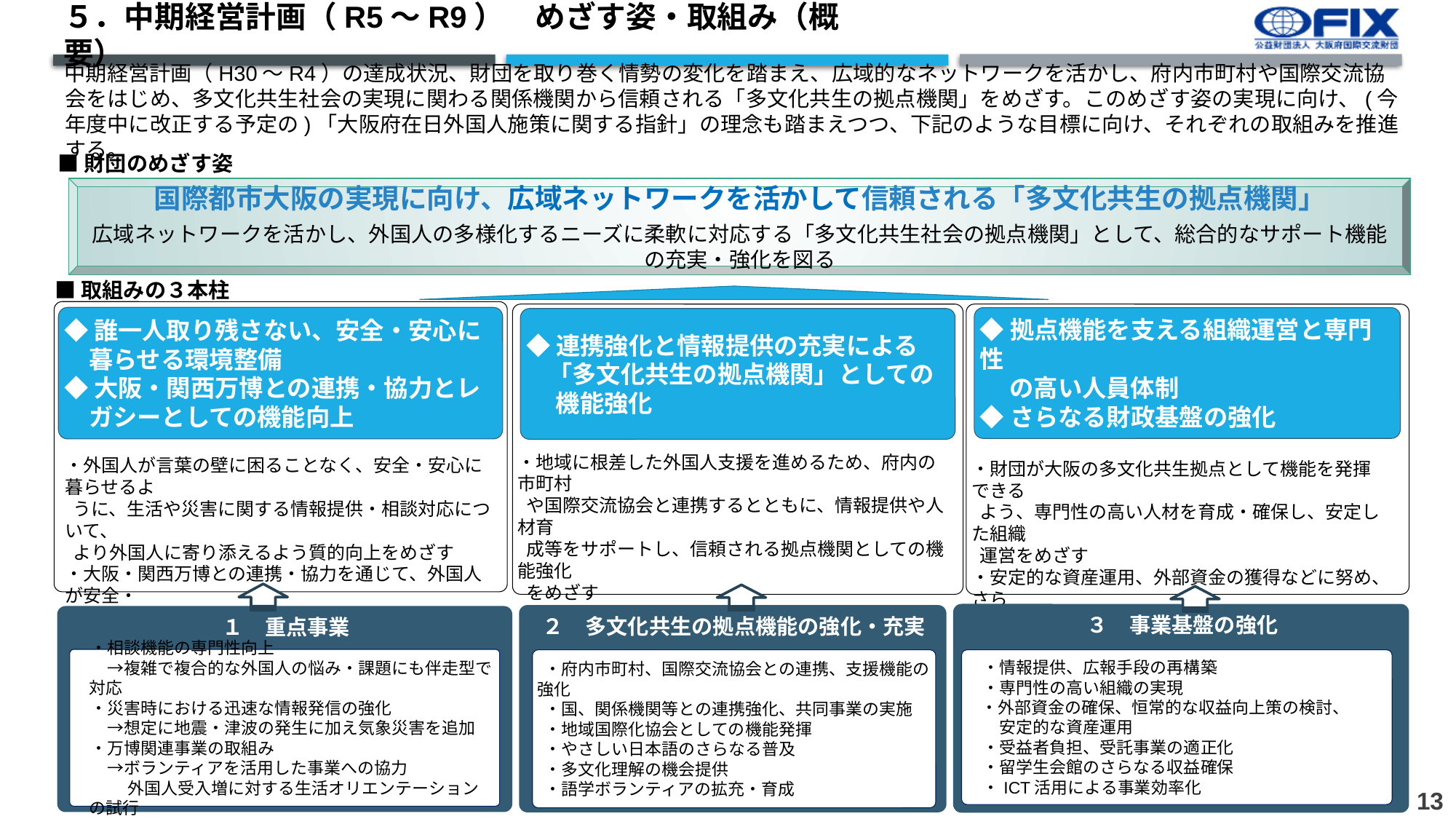

５．中期経営計画（R5～R9）　めざす姿・取組み（概要）
中期経営計画（H30～R4）の達成状況、財団を取り巻く情勢の変化を踏まえ、広域的なネットワークを活かし、府内市町村や国際交流協会をはじめ、多文化共生社会の実現に関わる関係機関から信頼される「多文化共生の拠点機関」をめざす。このめざす姿の実現に向け、(今年度中に改正する予定の)「大阪府在日外国人施策に関する指針」の理念も踏まえつつ、下記のような目標に向け、それぞれの取組みを推進する。
■財団のめざす姿
国際都市大阪の実現に向け、広域ネットワークを活かして信頼される「多文化共生の拠点機関」
広域ネットワークを活かし、外国人の多様化するニーズに柔軟に対応する「多文化共生社会の拠点機関」として、総合的なサポート機能の充実・強化を図る
■取組みの３本柱

◆誰一人取り残さない、安全・安心に暮らせる環境整備
◆大阪・関西万博との連携・協力とレガシーとしての機能向上
◆拠点機能を支える組織運営と専門性
　 の高い人員体制
◆さらなる財政基盤の強化
◆連携強化と情報提供の充実による
   「多文化共生の拠点機関」としての
　 機能強化
・地域に根差した外国人支援を進めるため、府内の市町村
 や国際交流協会と連携するとともに、情報提供や人材育
 成等をサポートし、信頼される拠点機関としての機能強化
 をめざす
・国や大阪府の各部局、府内の多文化共生施策を担う官
 民の機関との連携強化をめざす
・外国人が言葉の壁に困ることなく、安全・安心に暮らせるよ
 うに、生活や災害に関する情報提供・相談対応について、
 より外国人に寄り添えるよう質的向上をめざす
・大阪・関西万博との連携・協力を通じて、外国人が安全・
 安心に暮らせる国際都市大阪の実現に向けた貢献をめざす
・財団が大阪の多文化共生拠点として機能を発揮できる
 よう、専門性の高い人材を育成・確保し、安定した組織
 運営をめざす
・安定的な資産運用、外部資金の獲得などに努め、さら
 なる財政基盤の強化をめざす

３　事業基盤の強化

２　多文化共生の拠点機能の強化・充実

１　重点事業

　・相談機能の専門性向上
　　→複雑で複合的な外国人の悩み・課題にも伴走型で対応
　・災害時における迅速な情報発信の強化
　　→想定に地震・津波の発生に加え気象災害を追加
　・万博関連事業の取組み
　　→ボランティアを活用した事業への協力
　　　 外国人受入増に対する生活オリエンテーションの試行
 ・府内市町村、国際交流協会との連携、支援機能の強化
 ・国、関係機関等との連携強化、共同事業の実施
 ・地域国際化協会としての機能発揮
 ・やさしい日本語のさらなる普及
 ・多文化理解の機会提供
 ・語学ボランティアの拡充・育成
　・情報提供、広報手段の再構築
　・専門性の高い組織の実現
　 ・外部資金の確保、恒常的な収益向上策の検討、
　　安定的な資産運用
　・受益者負担、受託事業の適正化
　・留学生会館のさらなる収益確保
　・ICT活用による事業効率化
13